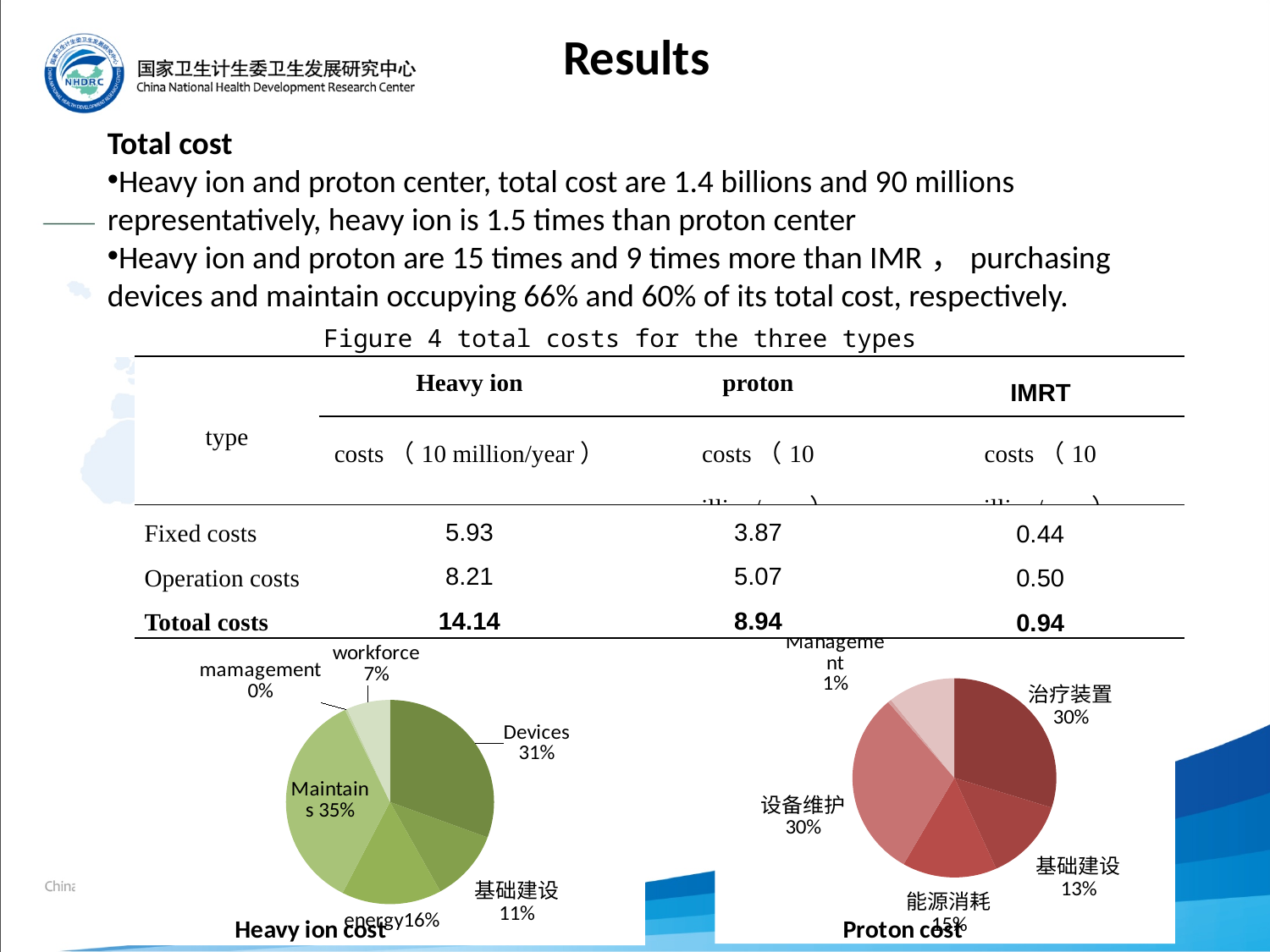

# Results
Total cost
Heavy ion and proton center, total cost are 1.4 billions and 90 millions representatively, heavy ion is 1.5 times than proton center
Heavy ion and proton are 15 times and 9 times more than IMR，purchasing devices and maintain occupying 66% and 60% of its total cost, respectively.

Figure 4 total costs for the three types
| type | Heavy ion | proton | IMRT |
| --- | --- | --- | --- |
|  | costs（10 million/year） | costs（10 million/year） | costs（10 million/year） |
| Fixed costs | 5.93 | 3.87 | 0.44 |
| Operation costs | 8.21 | 5.07 | 0.50 |
| Totoal costs | 14.14 | 8.94 | 0.94 |

### Chart: Proton cost

| Category | 质子 |
|---|---|
| 治疗装置 | 2666.666666666612 |
| 基础建设 | 1200.0 |
| 能源消耗 | 1342.0 |
| 设备维护 | 2720.0 |
| 管理 | 50.0 |
| 人员 | 956.0 |

### Chart: Heavy ion cost

| Category | 重离子 |
|---|---|
| 治疗装置 | 4333.333333333328 |
| 基础建设 | 1600.0 |
| 能源消耗 | 2200.0 |
| 设备维护 | 5000.0 |
| 管理 | 50.0 |
| 人员 | 956.0 |